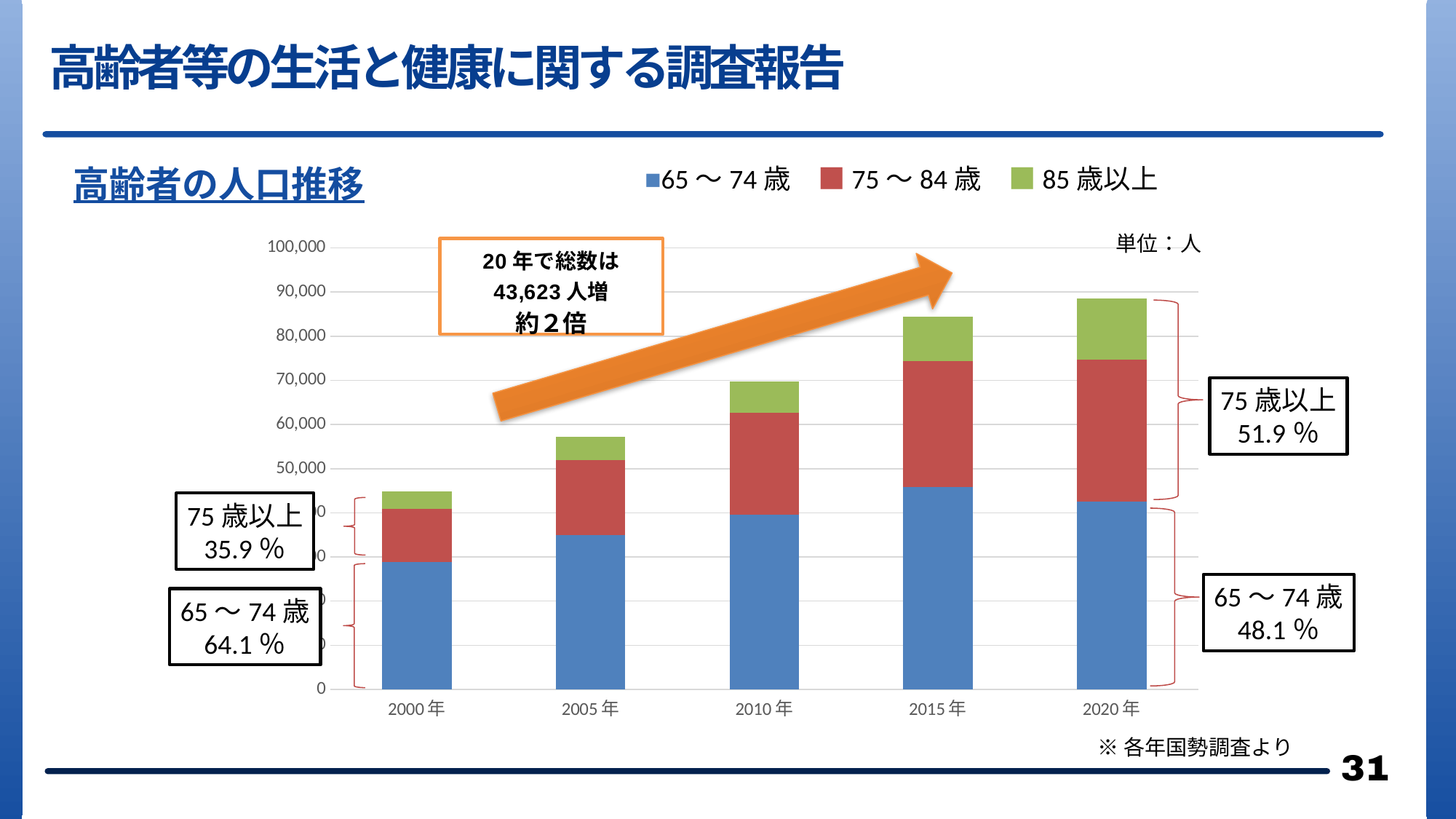

高齢者等の生活と健康に関する調査報告

高齢者の人口推移
■65～74歳　■75～84歳　■85歳以上

### Chart

| Category | 65~74 | 75~84 | 85~ |
|---|---|---|---|
| 2000年 | 28791.0 | 12071.0 | 4023.0 |
| 2005年 | 34878.0 | 17040.0 | 5213.0 |
| 2010年 | 39616.0 | 22961.0 | 7246.0 |
| 2015年 | 45836.0 | 28448.0 | 10085.0 |
| 2020年 | 42579.0 | 32181.0 | 13748.0 |

75歳以上
51.9％
75歳以上
35.9％

65～74歳
48.1％
65～74歳
64.1％
※各年国勢調査より
31